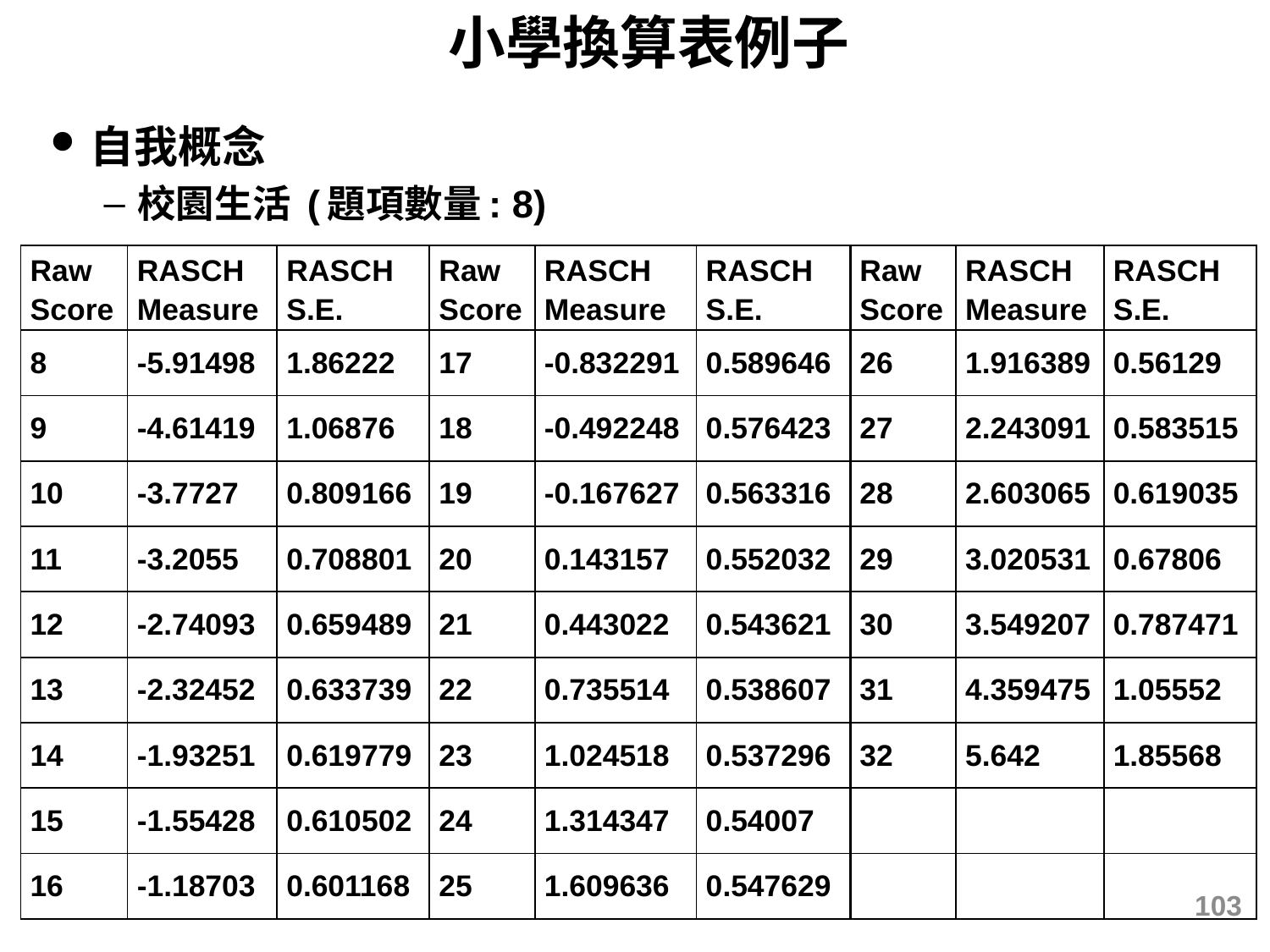

# 小學換算表例子
自我概念
校園生活 (題項數量: 8)
| Raw Score | RASCH Measure | RASCH S.E. | Raw Score | RASCH Measure | RASCH S.E. | Raw Score | RASCH Measure | RASCH S.E. |
| --- | --- | --- | --- | --- | --- | --- | --- | --- |
| 8 | -5.91498 | 1.86222 | 17 | -0.832291 | 0.589646 | 26 | 1.916389 | 0.56129 |
| 9 | -4.61419 | 1.06876 | 18 | -0.492248 | 0.576423 | 27 | 2.243091 | 0.583515 |
| 10 | -3.7727 | 0.809166 | 19 | -0.167627 | 0.563316 | 28 | 2.603065 | 0.619035 |
| 11 | -3.2055 | 0.708801 | 20 | 0.143157 | 0.552032 | 29 | 3.020531 | 0.67806 |
| 12 | -2.74093 | 0.659489 | 21 | 0.443022 | 0.543621 | 30 | 3.549207 | 0.787471 |
| 13 | -2.32452 | 0.633739 | 22 | 0.735514 | 0.538607 | 31 | 4.359475 | 1.05552 |
| 14 | -1.93251 | 0.619779 | 23 | 1.024518 | 0.537296 | 32 | 5.642 | 1.85568 |
| 15 | -1.55428 | 0.610502 | 24 | 1.314347 | 0.54007 |  |  |  |
| 16 | -1.18703 | 0.601168 | 25 | 1.609636 | 0.547629 |  |  |  |
103